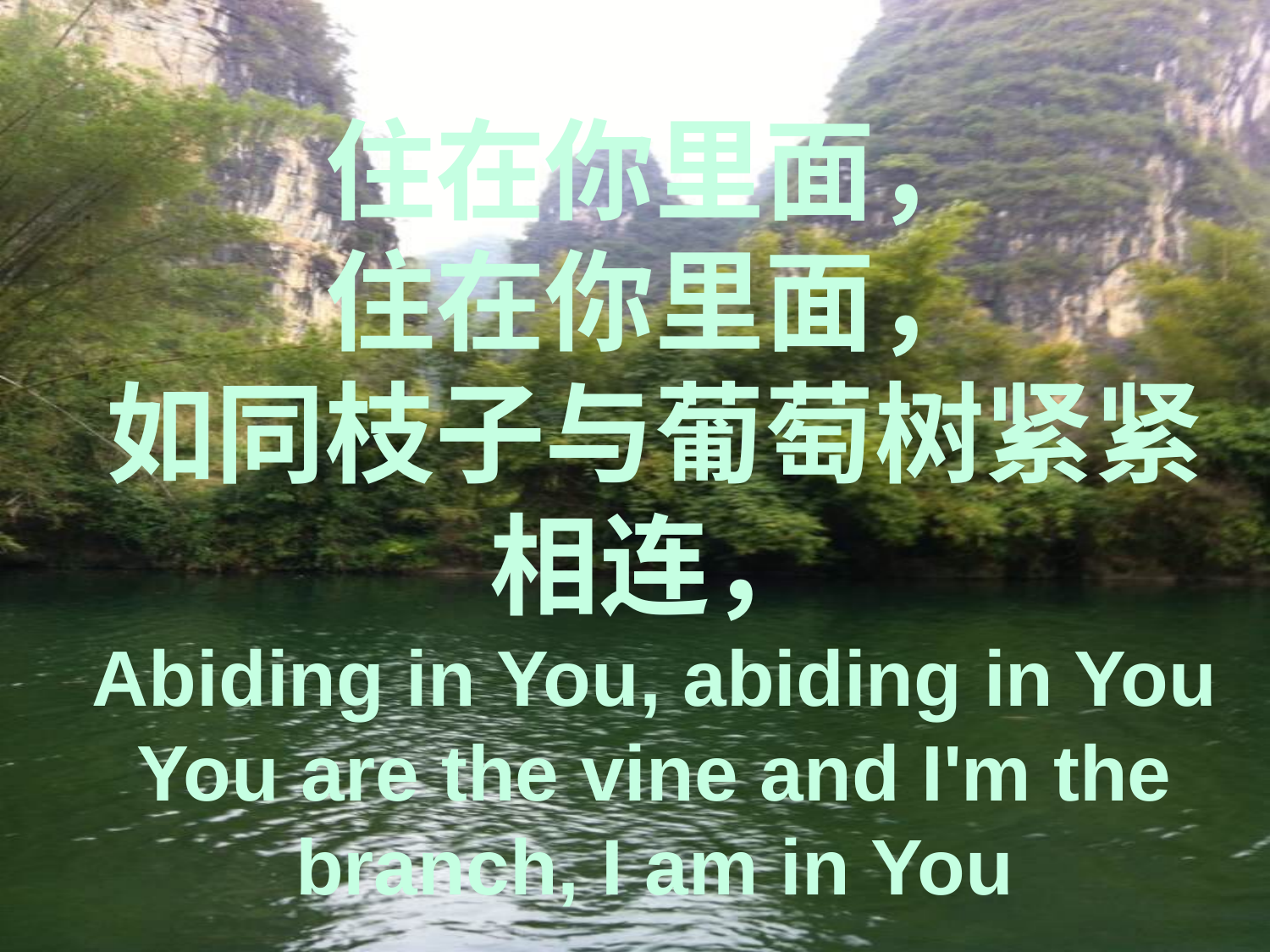

# 住在你里面， 住在你里面， 如同枝子与葡萄树紧紧相连， Abiding in You, abiding in You You are the vine and I'm the branch, I am in You